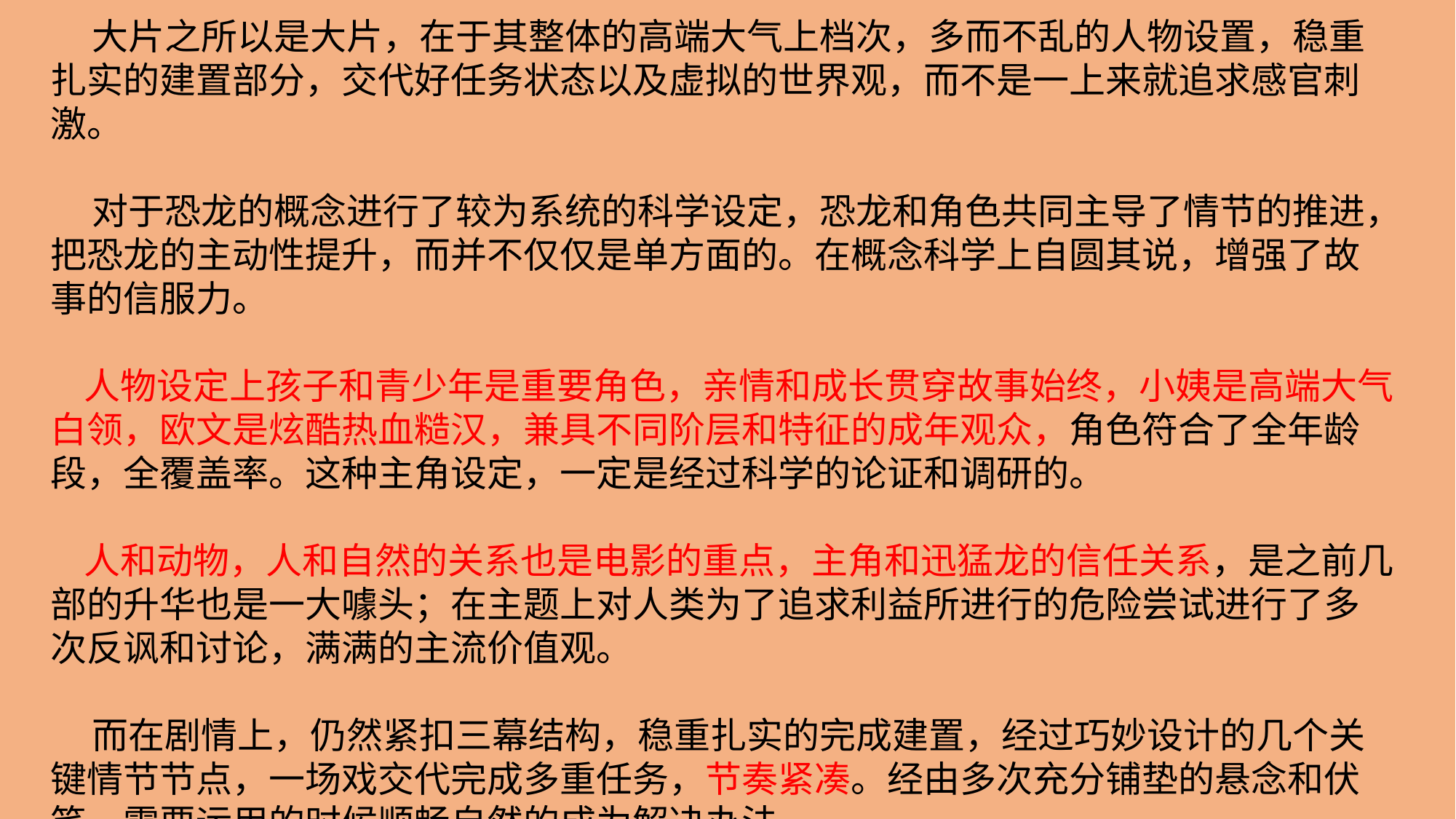

大片之所以是大片，在于其整体的高端大气上档次，多而不乱的人物设置，稳重扎实的建置部分，交代好任务状态以及虚拟的世界观，而不是一上来就追求感官刺激。

    对于恐龙的概念进行了较为系统的科学设定，恐龙和角色共同主导了情节的推进，把恐龙的主动性提升，而并不仅仅是单方面的。在概念科学上自圆其说，增强了故事的信服力。

   人物设定上孩子和青少年是重要角色，亲情和成长贯穿故事始终，小姨是高端大气白领，欧文是炫酷热血糙汉，兼具不同阶层和特征的成年观众，角色符合了全年龄段，全覆盖率。这种主角设定，一定是经过科学的论证和调研的。

   人和动物，人和自然的关系也是电影的重点，主角和迅猛龙的信任关系，是之前几部的升华也是一大噱头；在主题上对人类为了追求利益所进行的危险尝试进行了多次反讽和讨论，满满的主流价值观。

    而在剧情上，仍然紧扣三幕结构，稳重扎实的完成建置，经过巧妙设计的几个关键情节节点，一场戏交代完成多重任务，节奏紧凑。经由多次充分铺垫的悬念和伏笔，需要运用的时候顺畅自然的成为解决办法。